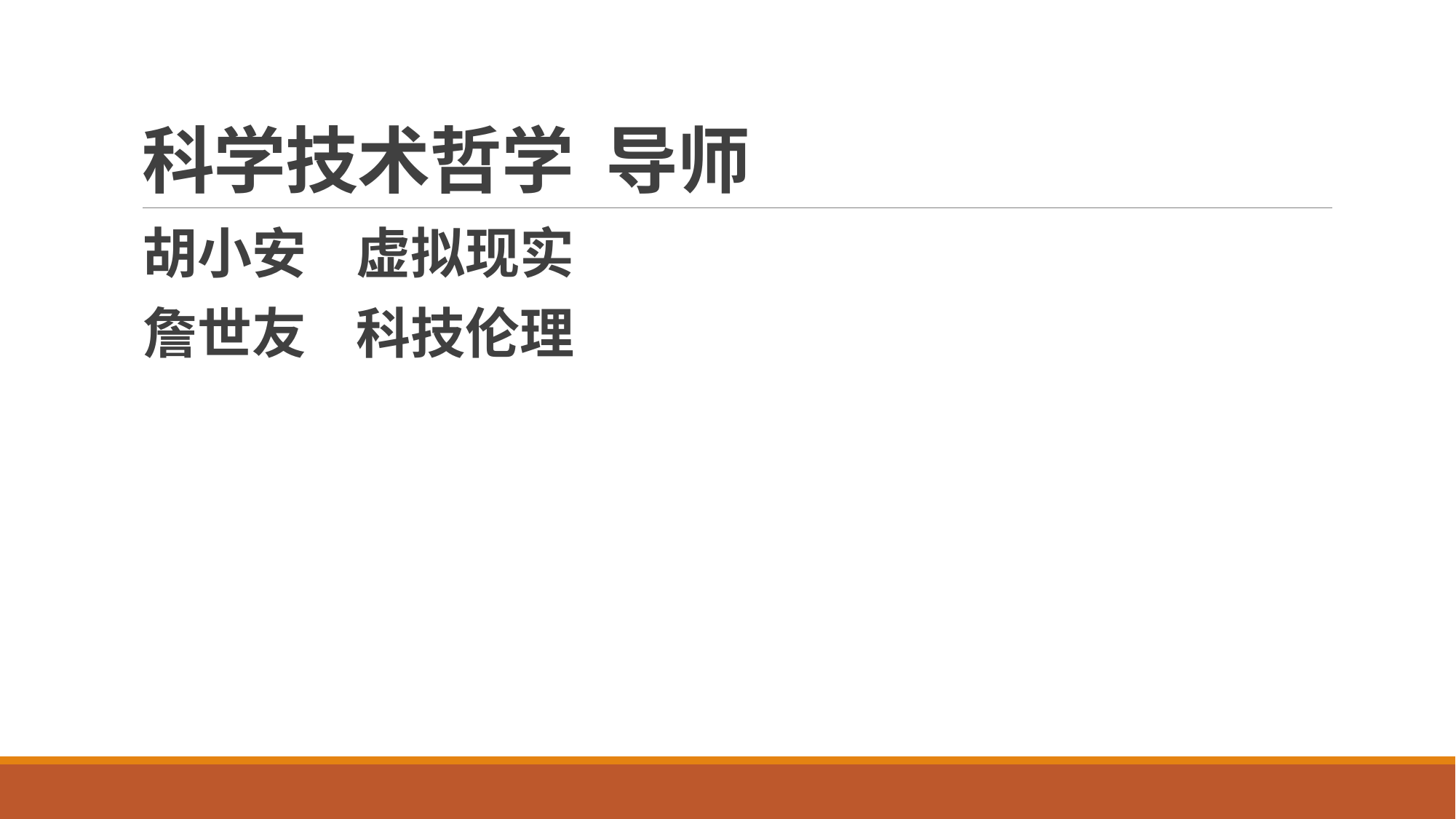

# 科学技术哲学  导师
胡小安    虚拟现实
詹世友    科技伦理